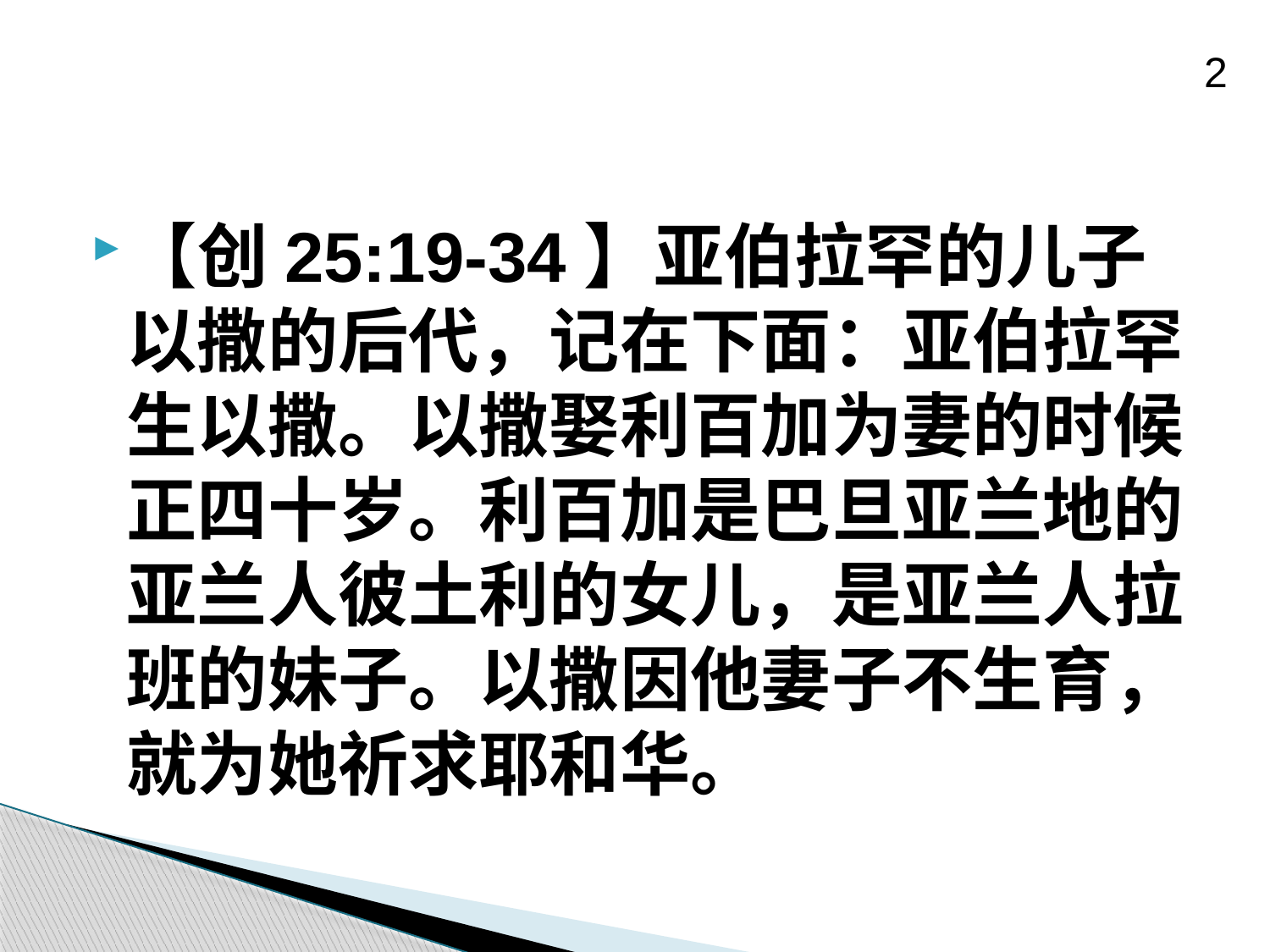

2
#
【创25:19-34】亚伯拉罕的儿子以撒的后代，记在下面：亚伯拉罕生以撒。以撒娶利百加为妻的时候正四十岁。利百加是巴旦亚兰地的亚兰人彼土利的女儿，是亚兰人拉班的妹子。以撒因他妻子不生育，就为她祈求耶和华。